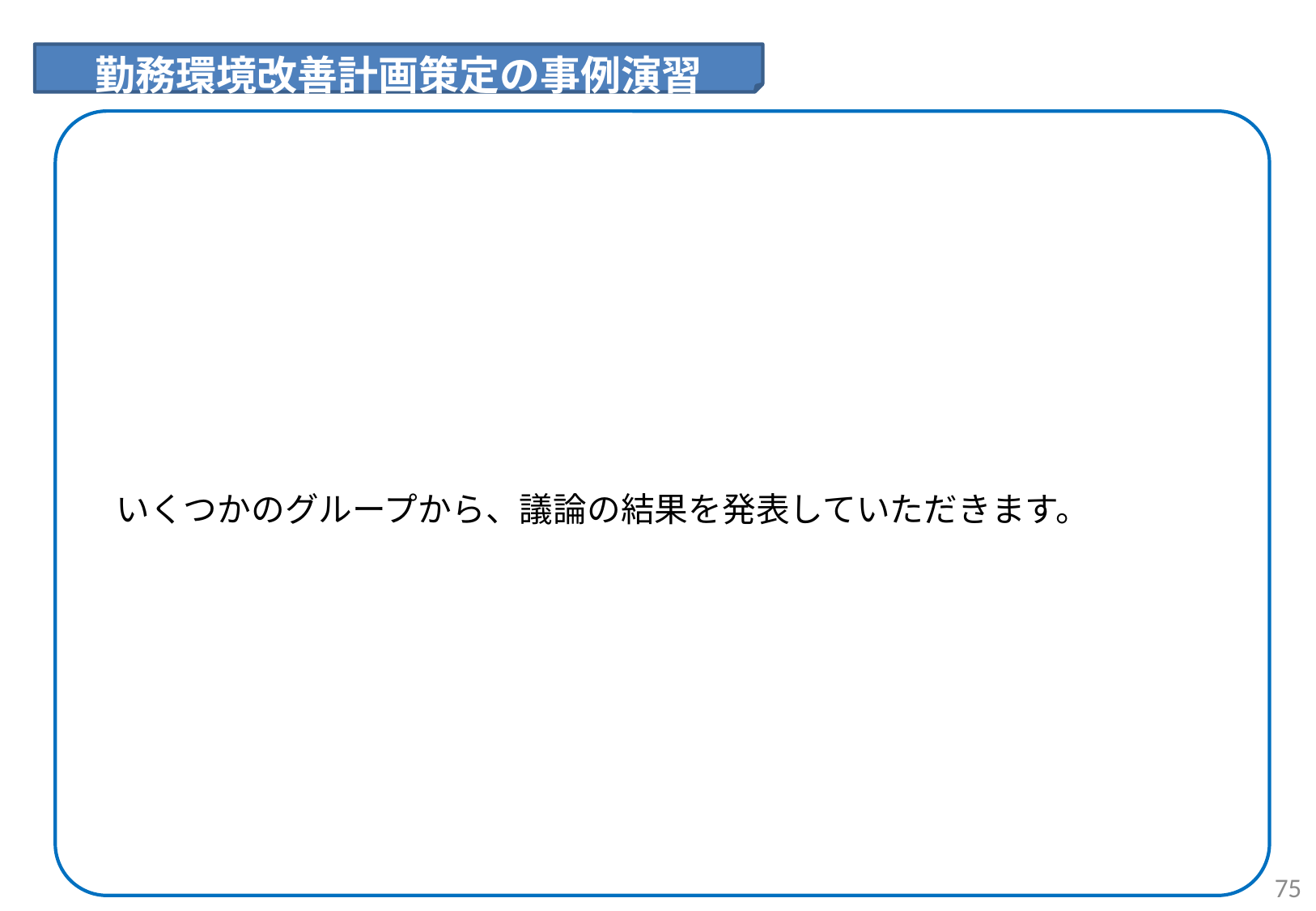

勤務環境改善計画策定の事例演習
　いくつかのグループから、議論の結果を発表していただきます。
75